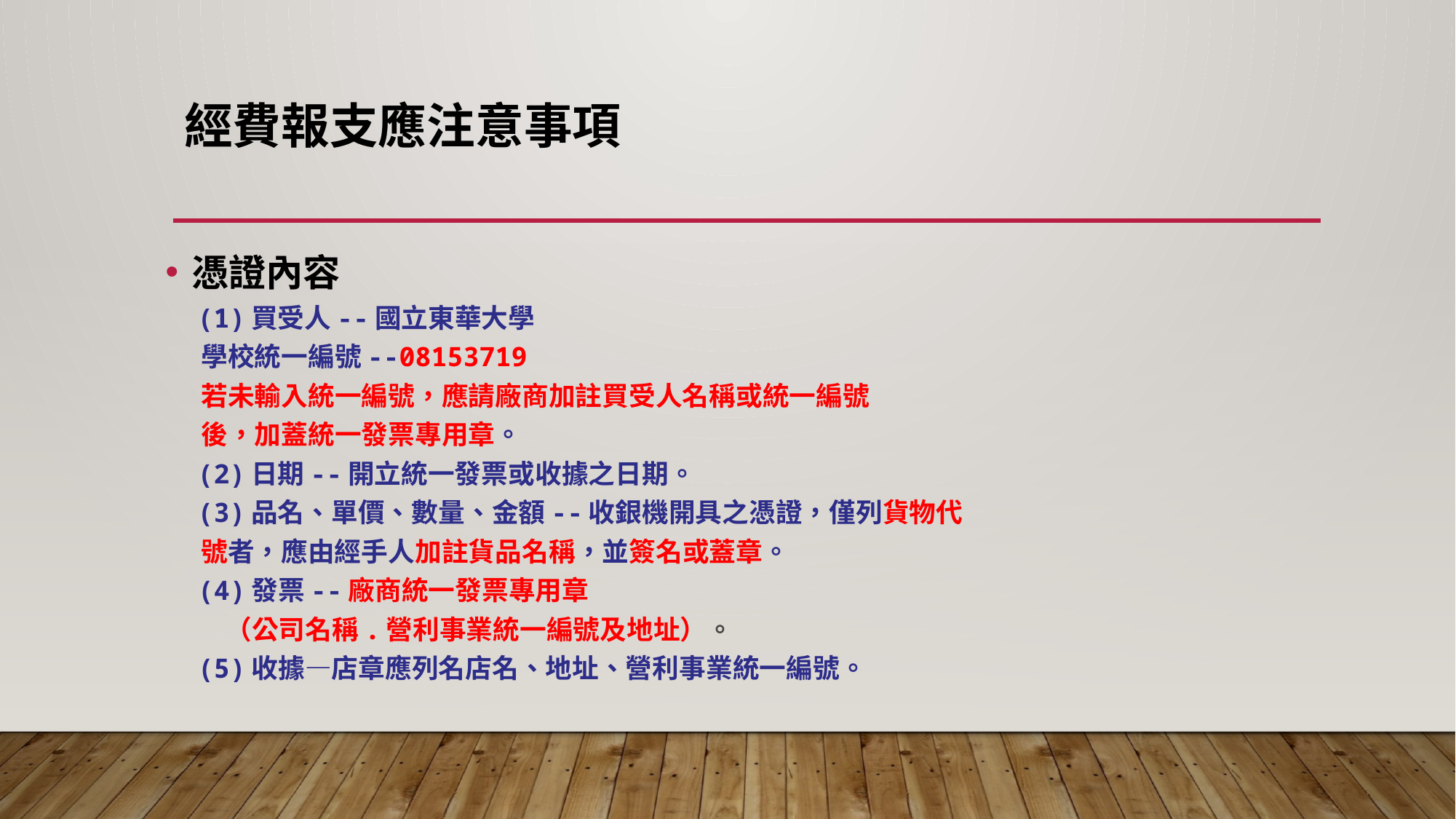

# 經費報支應注意事項
憑證內容
  (1)買受人--國立東華大學
     學校統一編號--08153719
     若未輸入統一編號，應請廠商加註買受人名稱或統一編號
     後，加蓋統一發票專用章。
  (2)日期--開立統一發票或收據之日期。
  (3)品名、單價、數量、金額--收銀機開具之憑證，僅列貨物代
     號者，應由經手人加註貨品名稱，並簽名或蓋章。
　(4)發票--廠商統一發票專用章
         （公司名稱.營利事業統一編號及地址）。
　(5)收據—店章應列名店名、地址、營利事業統一編號。